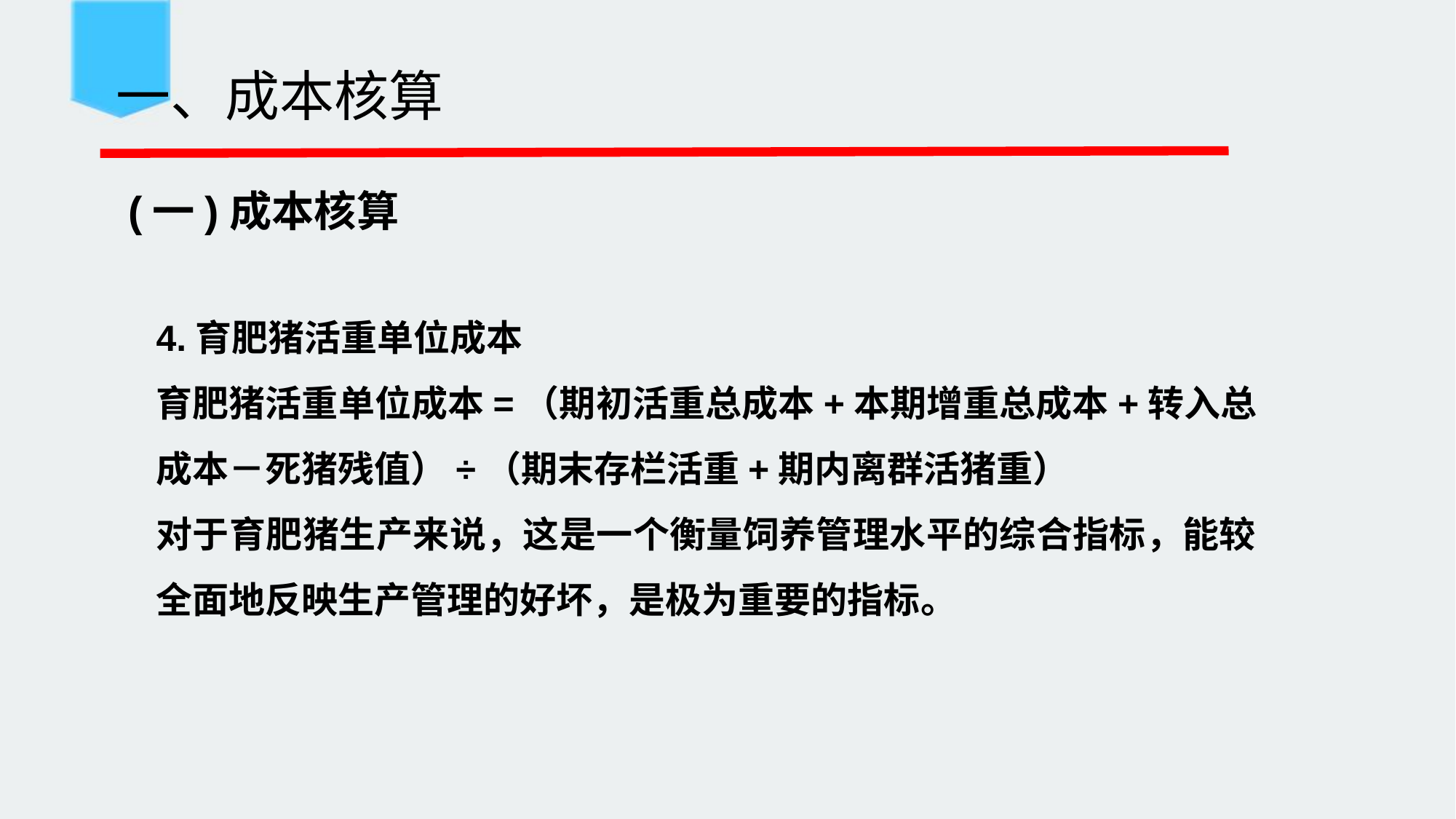

一、成本核算
(一)成本核算

4.育肥猪活重单位成本
育肥猪活重单位成本=（期初活重总成本+本期增重总成本+转入总成本－死猪残值）÷（期末存栏活重+期内离群活猪重）
对于育肥猪生产来说，这是一个衡量饲养管理水平的综合指标，能较全面地反映生产管理的好坏，是极为重要的指标。